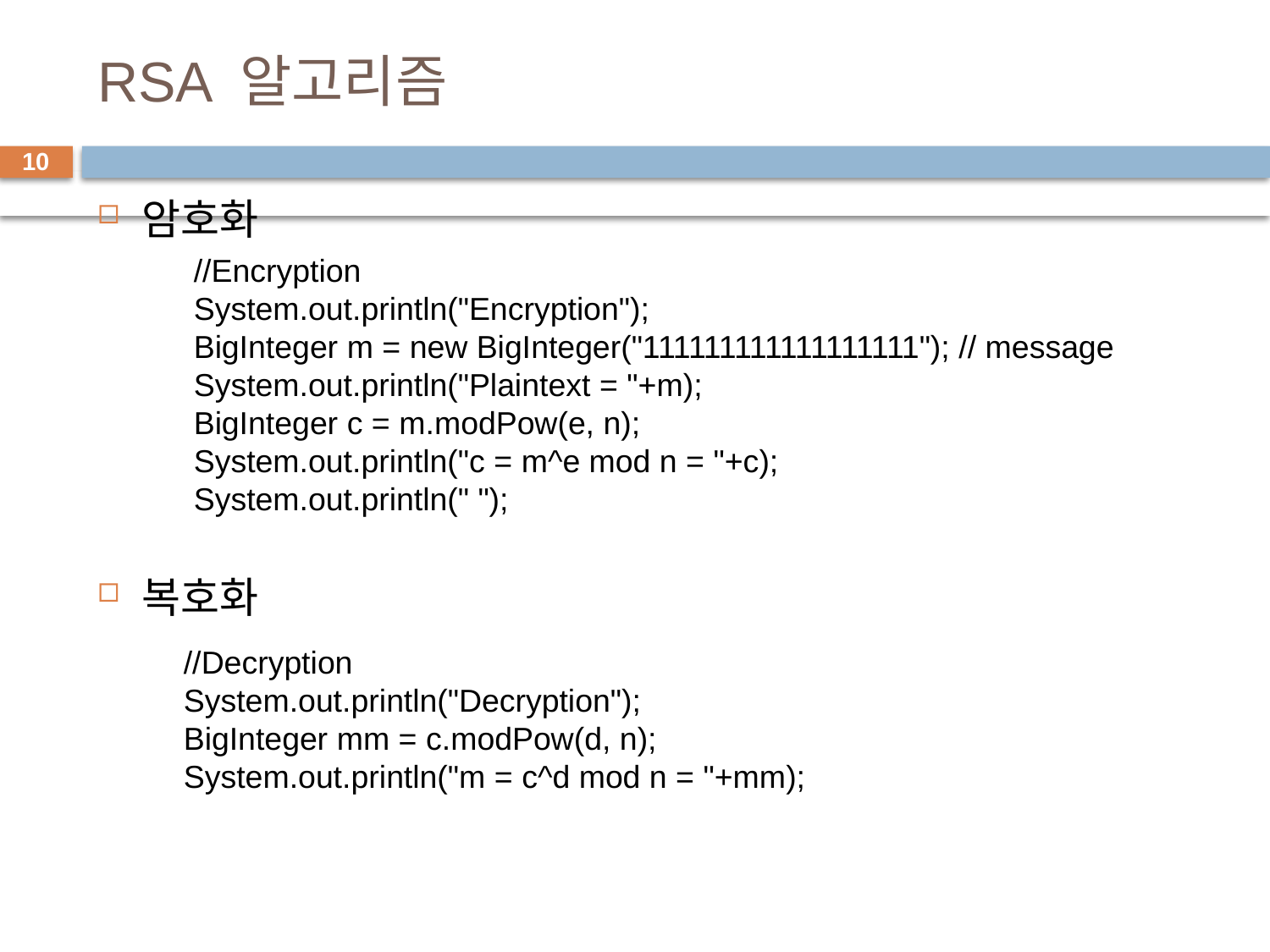

# RSA 알고리즘
10
암호화

복호화
//Encryption
System.out.println("Encryption");
BigInteger m = new BigInteger("111111111111111111"); // message
System.out.println("Plaintext = "+m);
BigInteger c = m.modPow(e, n);
System.out.println("c = m^e mod n = "+c);
System.out.println(" ");
//Decryption
System.out.println("Decryption");
BigInteger mm = c.modPow(d, n);
System.out.println("m = c^d mod n = "+mm);